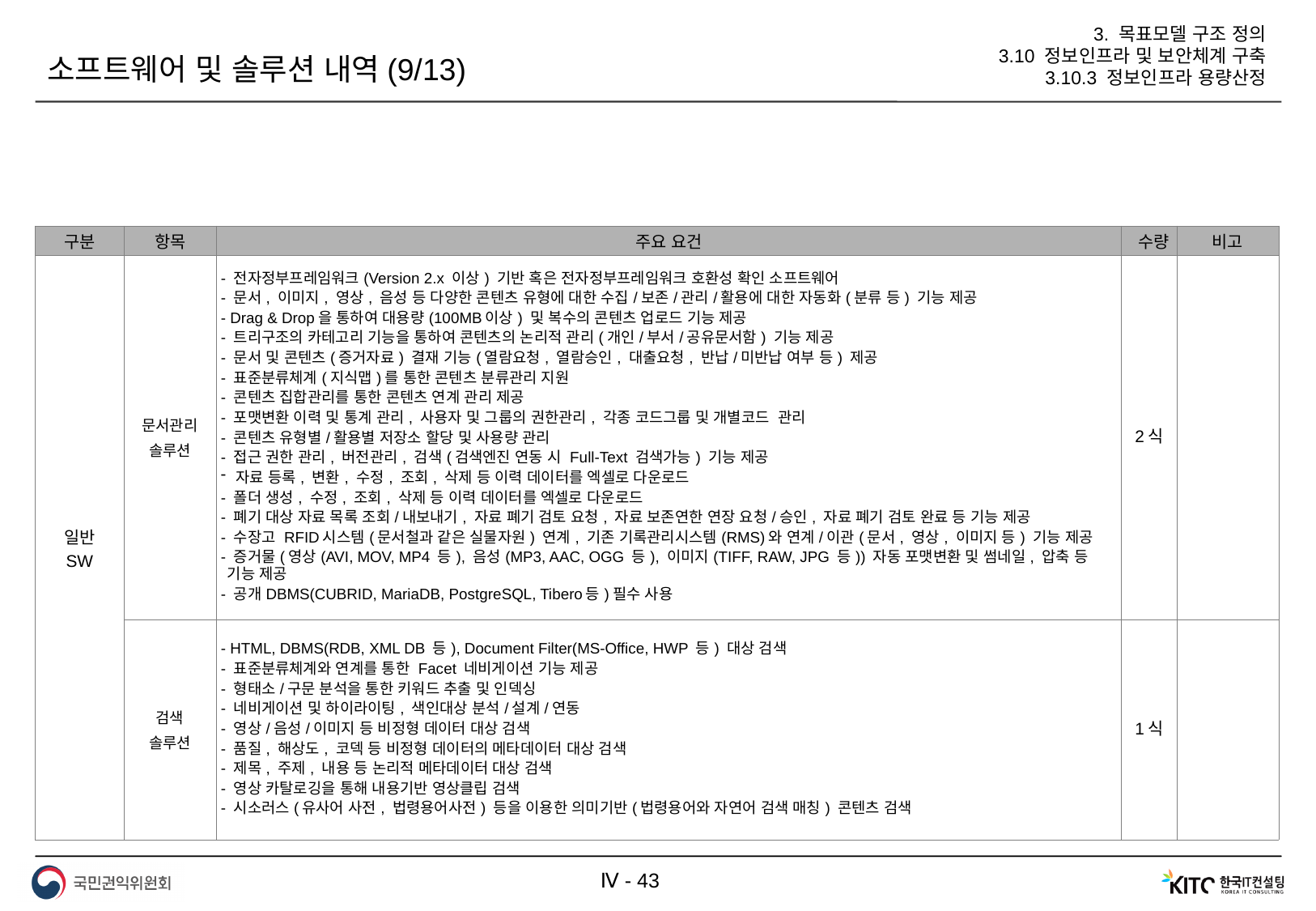

3. 목표모델 구조 정의
3.10 정보인프라 및 보안체계 구축
3.10.3 정보인프라 용량산정
소프트웨어 및 솔루션 내역(9/13)
| 구분 | 항목 | 주요 요건 | 수량 | 비고 |
| --- | --- | --- | --- | --- |
| 일반 SW | 문서관리 솔루션 | - 전자정부프레임워크(Version 2.x 이상) 기반 혹은 전자정부프레임워크 호환성 확인 소프트웨어 - 문서, 이미지, 영상, 음성 등 다양한 콘텐츠 유형에 대한 수집/보존/관리/활용에 대한 자동화(분류 등) 기능 제공 - Drag & Drop을 통하여 대용량(100MB이상) 및 복수의 콘텐츠 업로드 기능 제공 - 트리구조의 카테고리 기능을 통하여 콘텐츠의 논리적 관리(개인/부서/공유문서함) 기능 제공 - 문서 및 콘텐츠(증거자료) 결재 기능(열람요청, 열람승인, 대출요청, 반납/미반납 여부 등) 제공 - 표준분류체계(지식맵)를 통한 콘텐츠 분류관리 지원 - 콘텐츠 집합관리를 통한 콘텐츠 연계 관리 제공 - 포맷변환 이력 및 통계 관리, 사용자 및 그룹의 권한관리, 각종 코드그룹 및 개별코드 관리 - 콘텐츠 유형별/활용별 저장소 할당 및 사용량 관리 - 접근 권한 관리, 버전관리, 검색(검색엔진 연동 시 Full-Text 검색가능) 기능 제공 자료 등록, 변환, 수정, 조회, 삭제 등 이력 데이터를 엑셀로 다운로드 - 폴더 생성, 수정, 조회, 삭제 등 이력 데이터를 엑셀로 다운로드 - 폐기 대상 자료 목록 조회/내보내기, 자료 폐기 검토 요청, 자료 보존연한 연장 요청/승인, 자료 폐기 검토 완료 등 기능 제공 - 수장고 RFID시스템(문서철과 같은 실물자원) 연계, 기존 기록관리시스템(RMS)와 연계/이관(문서, 영상, 이미지 등) 기능 제공 - 증거물(영상(AVI, MOV, MP4 등), 음성(MP3, AAC, OGG 등), 이미지(TIFF, RAW, JPG 등)) 자동 포맷변환 및 썸네일, 압축 등 기능 제공 - 공개DBMS(CUBRID, MariaDB, PostgreSQL, Tibero등)필수 사용 | 2식 |  |
|  | 검색 솔루션 | - HTML, DBMS(RDB, XML DB 등), Document Filter(MS-Office, HWP 등) 대상 검색 - 표준분류체계와 연계를 통한 Facet 네비게이션 기능 제공 - 형태소/구문 분석을 통한 키워드 추출 및 인덱싱 - 네비게이션 및 하이라이팅, 색인대상 분석/설계/연동 - 영상/음성/이미지 등 비정형 데이터 대상 검색 - 품질, 해상도, 코덱 등 비정형 데이터의 메타데이터 대상 검색 - 제목, 주제, 내용 등 논리적 메타데이터 대상 검색 - 영상 카탈로깅을 통해 내용기반 영상클립 검색 - 시소러스(유사어 사전, 법령용어사전) 등을 이용한 의미기반(법령용어와 자연어 검색 매칭) 콘텐츠 검색 | 1식 |  |